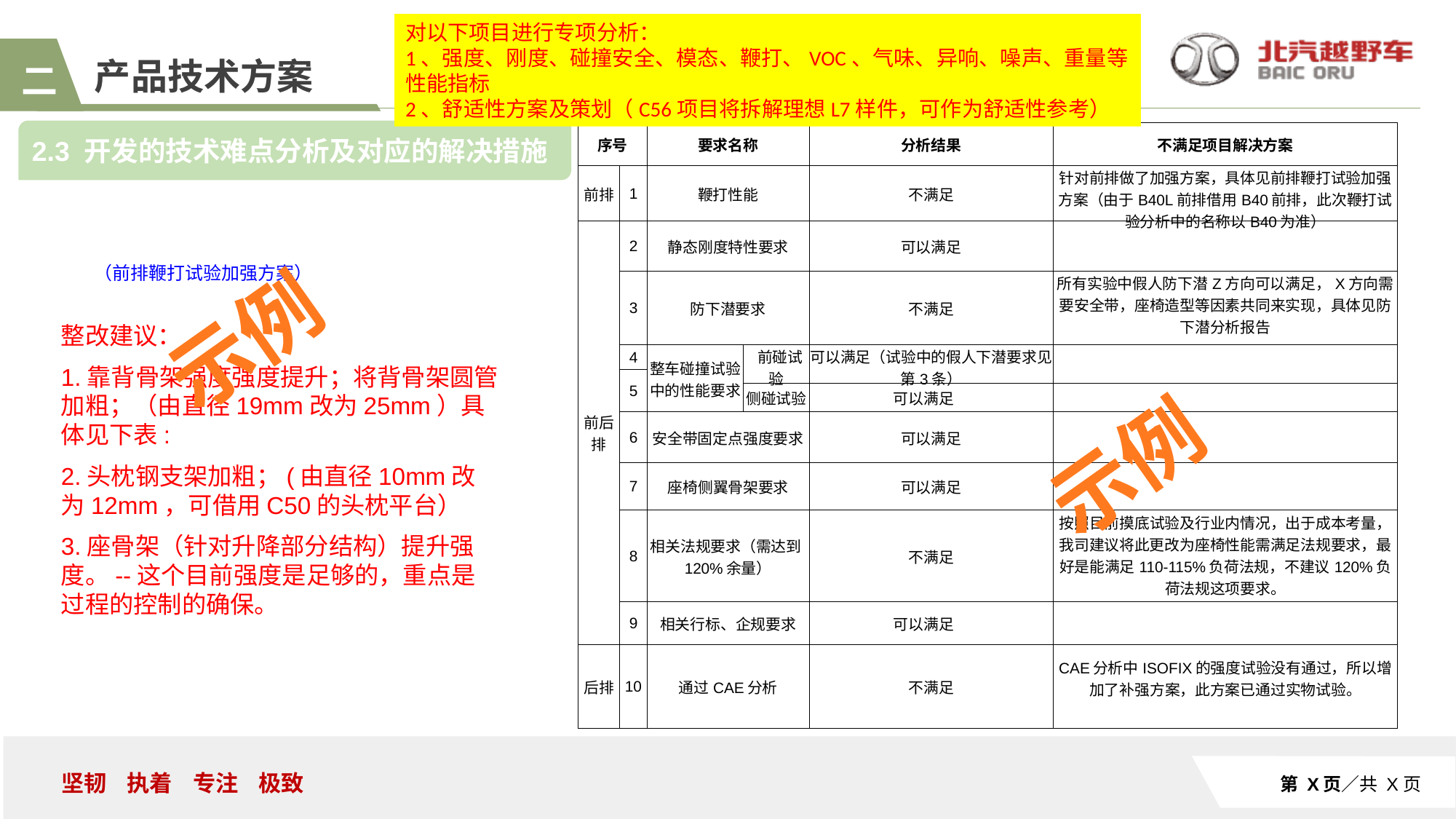

对以下项目进行专项分析：
1、强度、刚度、碰撞安全、模态、鞭打、VOC、气味、异响、噪声、重量等性能指标
2、舒适性方案及策划（C56项目将拆解理想L7样件，可作为舒适性参考）
产品技术方案
二
2.3 开发的技术难点分析及对应的解决措施
| 序号 |  | 要求名称 |  | 分析结果 | 不满足项目解决方案 |
| --- | --- | --- | --- | --- | --- |
| 前排 | 1 | 鞭打性能 |  | 不满足 | 针对前排做了加强方案，具体见前排鞭打试验加强方案（由于B40L前排借用B40前排，此次鞭打试验分析中的名称以B40为准） |
| 前后排 | 2 | 静态刚度特性要求 |  | 可以满足 |  |
|  | 3 | 防下潜要求 |  | 不满足 | 所有实验中假人防下潜Z方向可以满足，X方向需要安全带，座椅造型等因素共同来实现，具体见防下潜分析报告 |
|  | 4 | 整车碰撞试验中的性能要求 | 前碰试验 | 可以满足（试验中的假人下潜要求见第3条） |  |
|  | 5 |  |  |  |  |
|  |  |  | 侧碰试验 | 可以满足 |  |
|  | 6 | 安全带固定点强度要求 |  | 可以满足 |  |
|  | 7 | 座椅侧翼骨架要求 |  | 可以满足 |  |
|  | 8 | 相关法规要求（需达到120%余量） |  | 不满足 | 按照目前摸底试验及行业内情况，出于成本考量，我司建议将此更改为座椅性能需满足法规要求，最好是能满足110-115%负荷法规，不建议120%负荷法规这项要求。 |
|  | 9 | 相关行标、企规要求 |  | 可以满足 |  |
| 后排 | 10 | 通过CAE分析 |  | 不满足 | CAE分析中ISOFIX的强度试验没有通过，所以增加了补强方案，此方案已通过实物试验。 |
（前排鞭打试验加强方案）
示例
整改建议：
1.靠背骨架强度强度提升；将背骨架圆管加粗；（由直径19mm改为25mm）具体见下表:
2.头枕钢支架加粗；(由直径10mm改为12mm，可借用C50的头枕平台）
3.座骨架（针对升降部分结构）提升强度。--这个目前强度是足够的，重点是过程的控制的确保。
示例
第 X页／共 X页